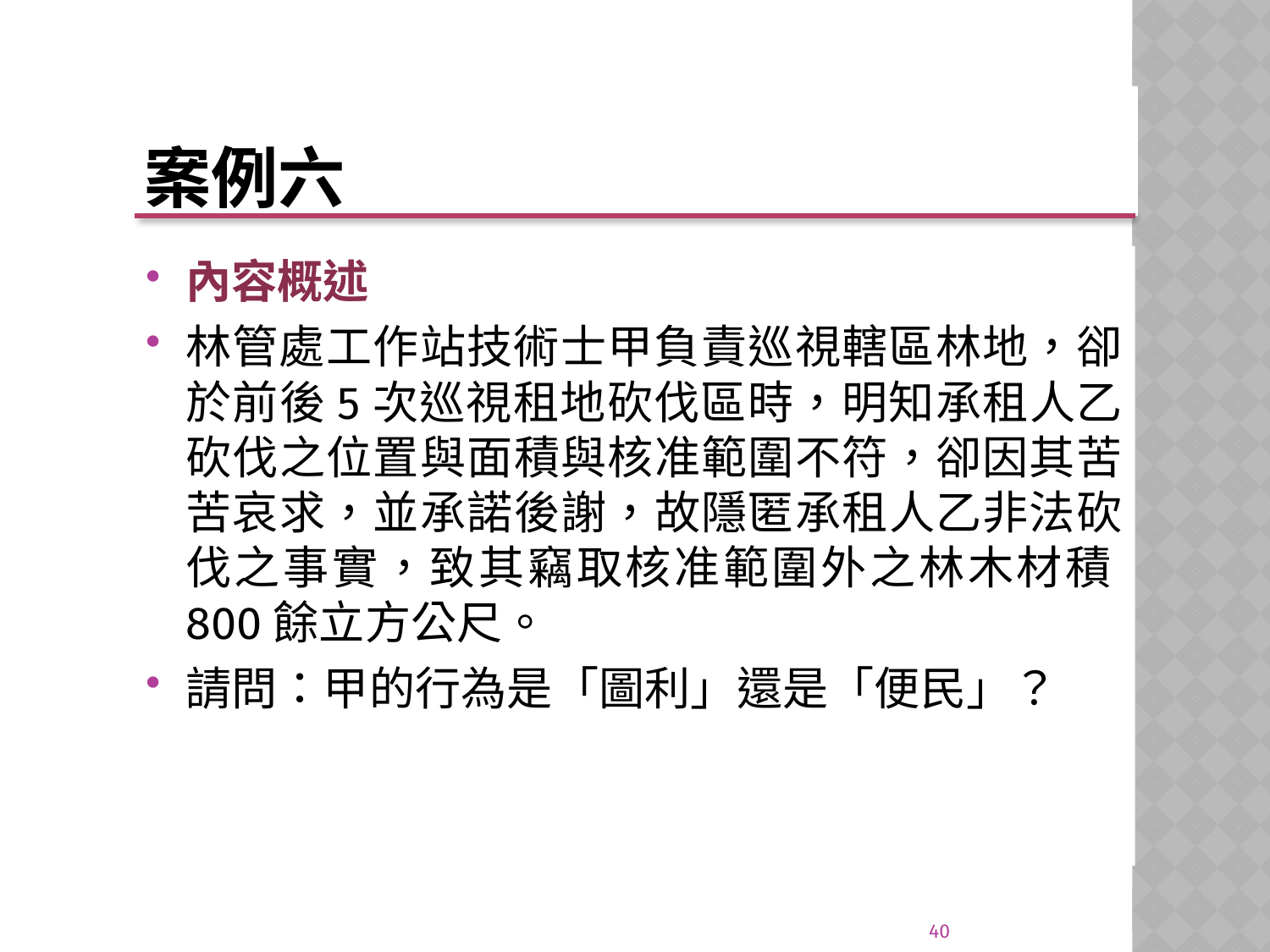

# 案例六
內容概述
林管處工作站技術士甲負責巡視轄區林地，卻於前後5次巡視租地砍伐區時，明知承租人乙砍伐之位置與面積與核准範圍不符，卻因其苦苦哀求，並承諾後謝，故隱匿承租人乙非法砍伐之事實，致其竊取核准範圍外之林木材積800餘立方公尺。
請問：甲的行為是「圖利」還是「便民」？
40